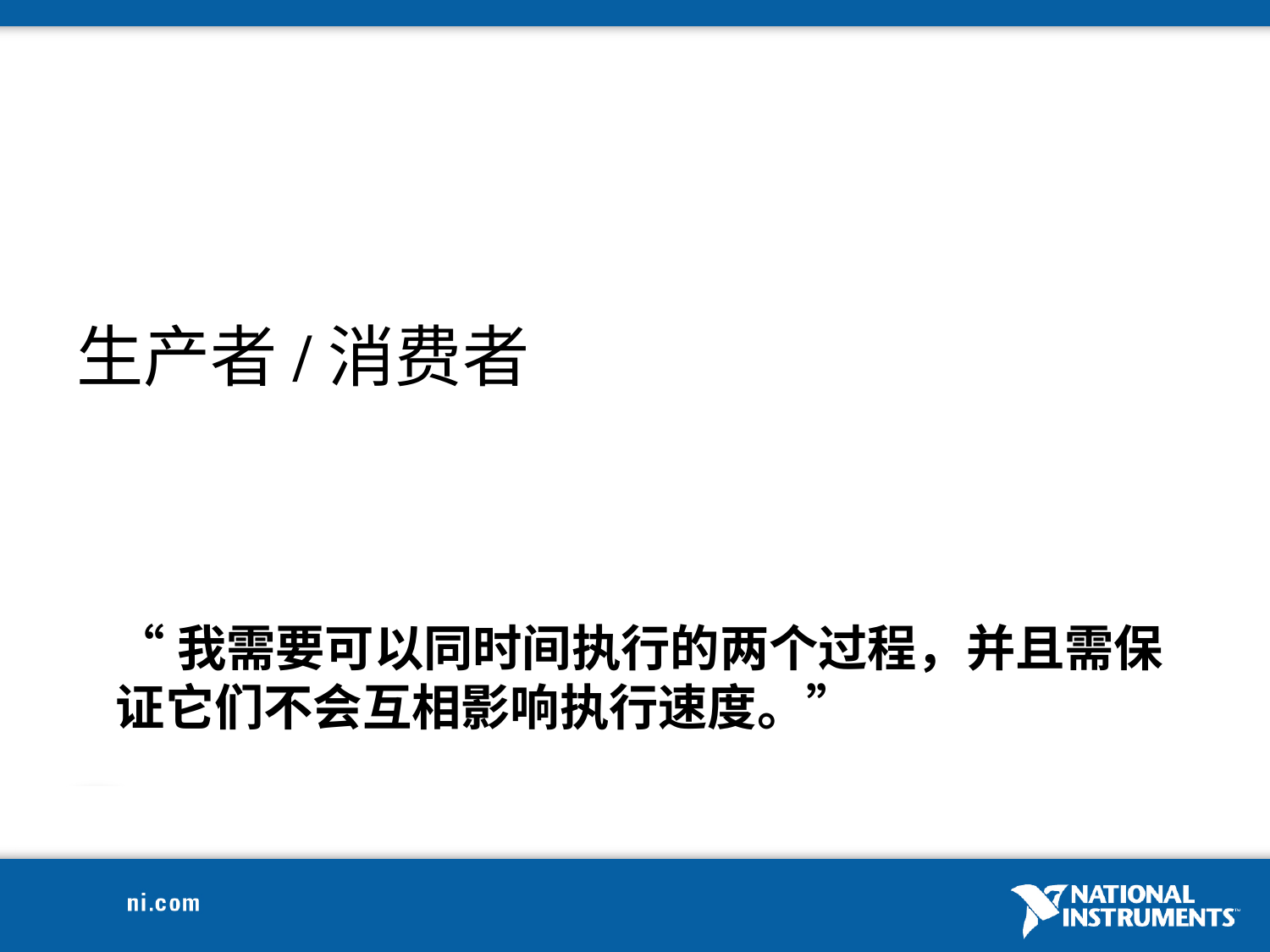

# 生产者/消费者
“我需要可以同时间执行的两个过程，并且需保证它们不会互相影响执行速度。”